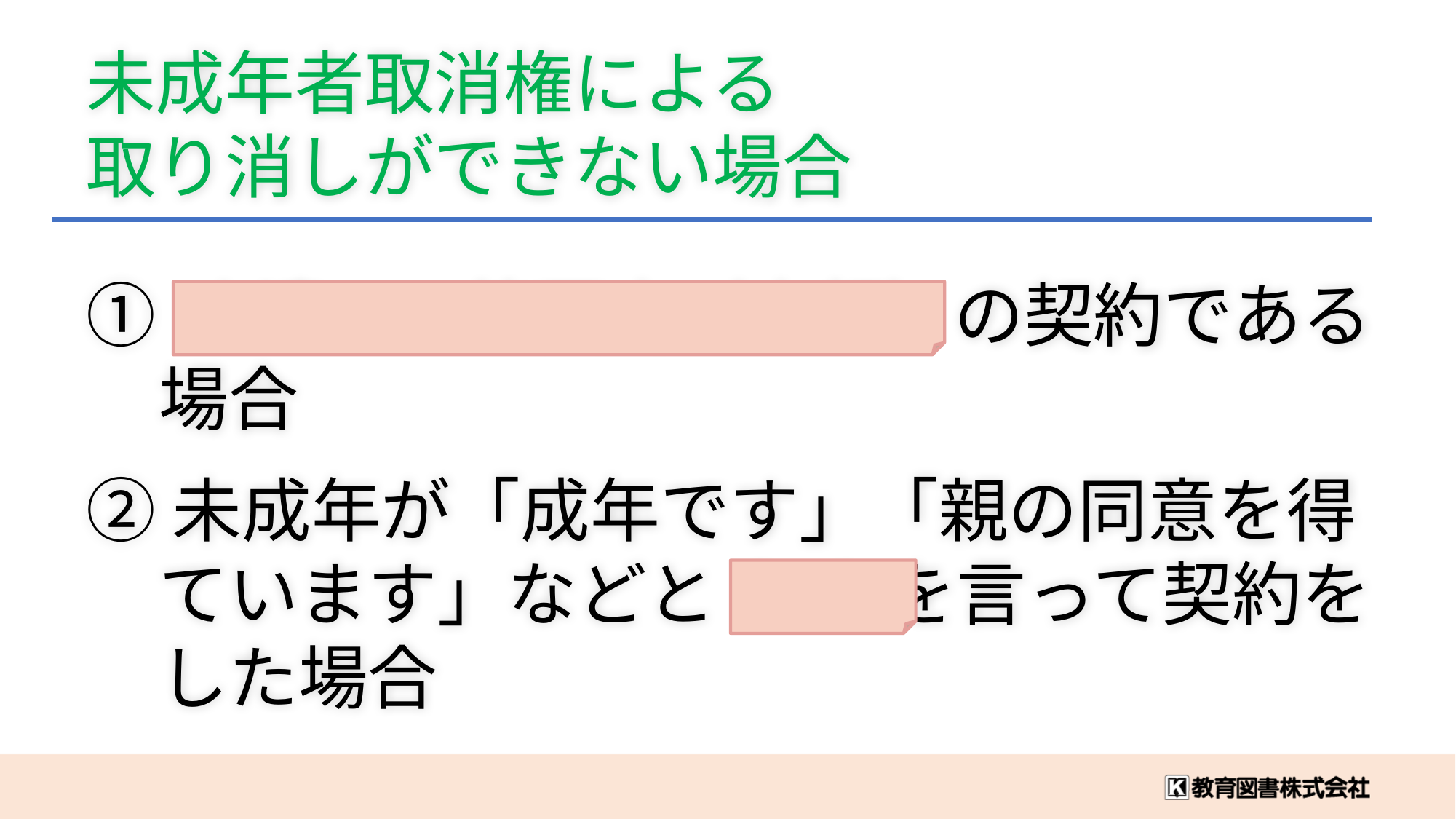

未成年者取消権による
取り消しができない場合
① 小遣いの範囲内（少額）の契約である場合
②未成年が「成年です」「親の同意を得ています」などと うそ を言って契約をした場合